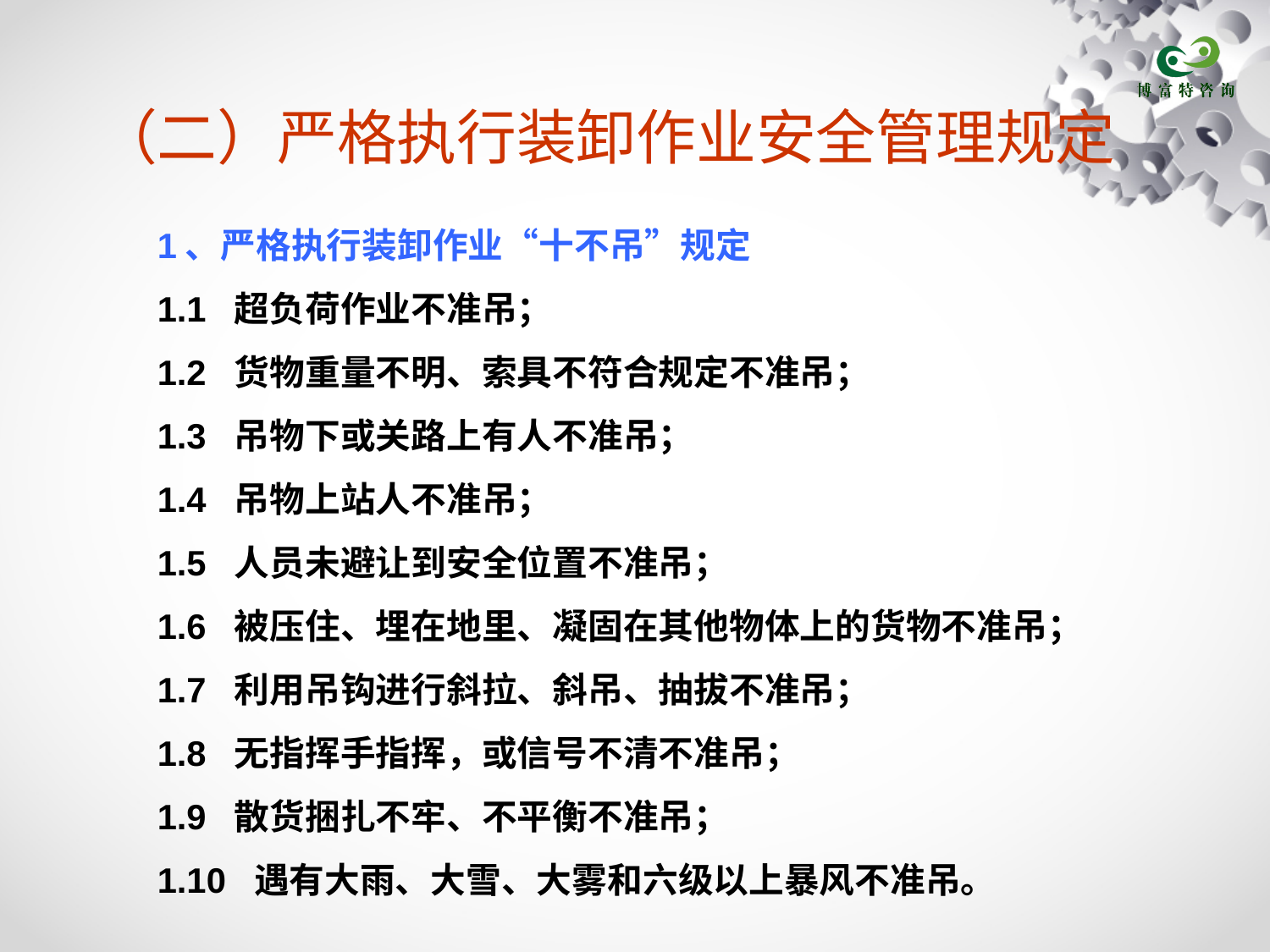

# （二）严格执行装卸作业安全管理规定
1、严格执行装卸作业“十不吊”规定
1.1  超负荷作业不准吊；
1.2  货物重量不明、索具不符合规定不准吊；
1.3  吊物下或关路上有人不准吊；
1.4  吊物上站人不准吊；
1.5  人员未避让到安全位置不准吊；
1.6  被压住、埋在地里、凝固在其他物体上的货物不准吊；
1.7  利用吊钩进行斜拉、斜吊、抽拔不准吊；
1.8  无指挥手指挥，或信号不清不准吊；
1.9  散货捆扎不牢、不平衡不准吊；
1.10  遇有大雨、大雪、大雾和六级以上暴风不准吊。